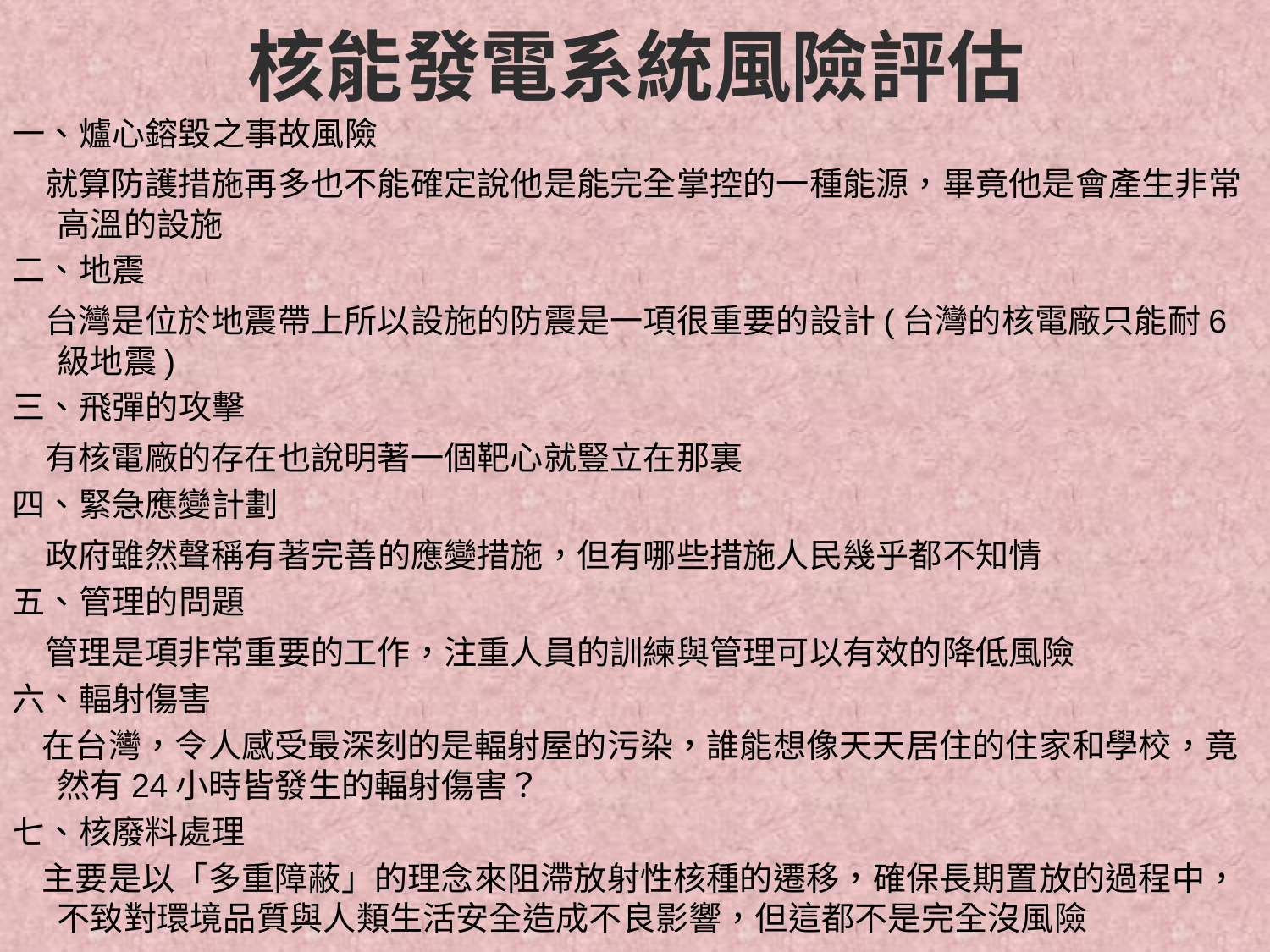

# 核能發電系統風險評估
一、爐心鎔毀之事故風險
   就算防護措施再多也不能確定說他是能完全掌控的一種能源，畢竟他是會產生非常高溫的設施
二、地震
   台灣是位於地震帶上所以設施的防震是一項很重要的設計(台灣的核電廠只能耐6級地震)
三、飛彈的攻擊
   有核電廠的存在也說明著一個靶心就豎立在那裏
四、緊急應變計劃
   政府雖然聲稱有著完善的應變措施，但有哪些措施人民幾乎都不知情
五、管理的問題
   管理是項非常重要的工作，注重人員的訓練與管理可以有效的降低風險
六、輻射傷害
   在台灣，令人感受最深刻的是輻射屋的污染，誰能想像天天居住的住家和學校，竟然有24小時皆發生的輻射傷害？
七、核廢料處理
   主要是以「多重障蔽」的理念來阻滯放射性核種的遷移，確保長期置放的過程中，不致對環境品質與人類生活安全造成不良影響，但這都不是完全沒風險